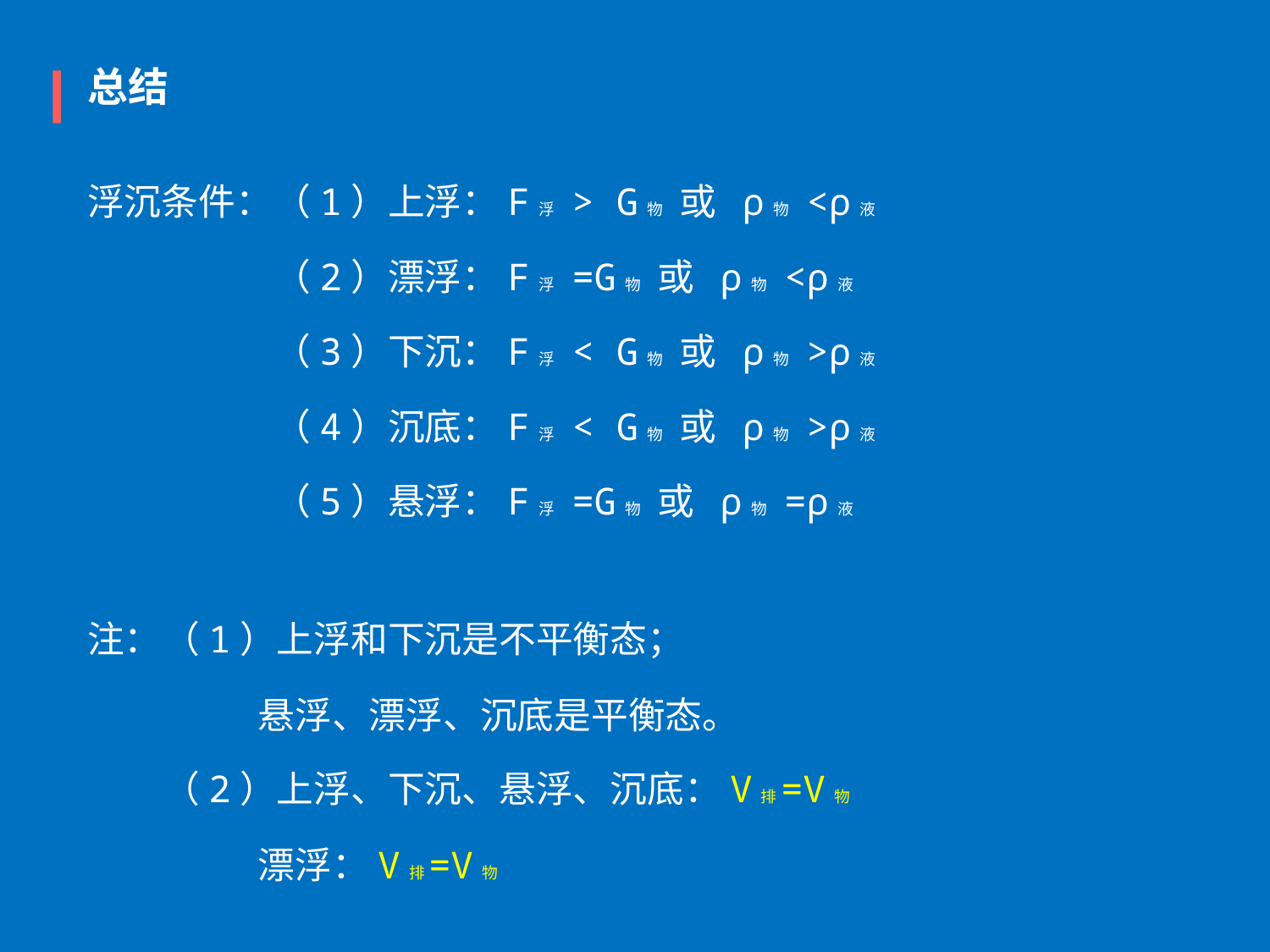

总结

浮沉条件：
（1）上浮：F浮 > G物  或  ρ物 <ρ液
（2）漂浮：F浮 =G物  或  ρ物 <ρ液
（3）下沉：F浮 < G物  或  ρ物 >ρ液
（4）沉底：F浮 < G物  或  ρ物 >ρ液
（5）悬浮：F浮 =G物  或  ρ物 =ρ液
注：
（1）上浮和下沉是不平衡态；
悬浮、漂浮、沉底是平衡态。
（2）上浮、下沉、悬浮、沉底：V排=V物
漂浮：V排=V物